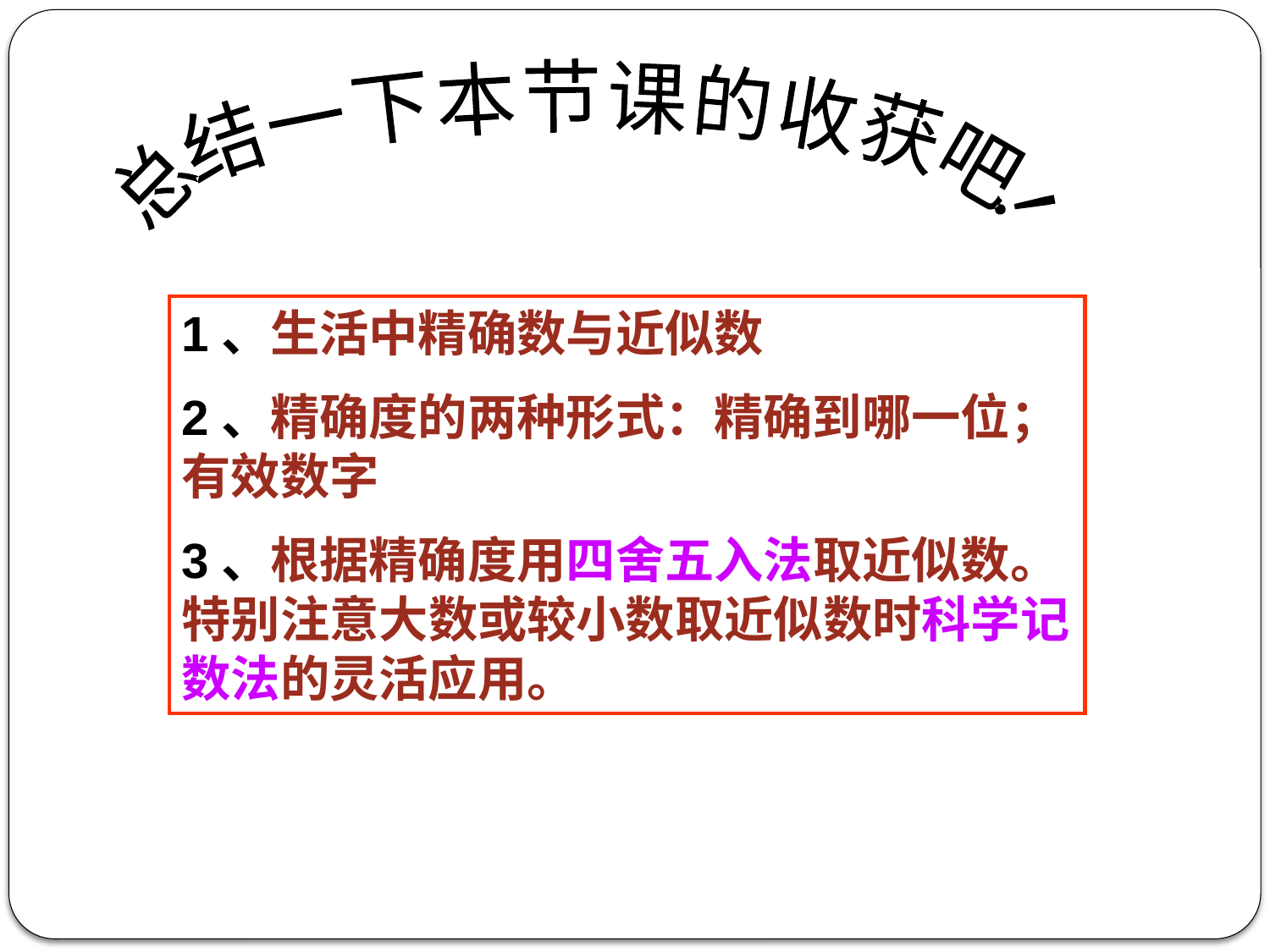

总结一下本节课的收获吧！
1、生活中精确数与近似数
2、精确度的两种形式：精确到哪一位；有效数字
3、根据精确度用四舍五入法取近似数。特别注意大数或较小数取近似数时科学记数法的灵活应用。